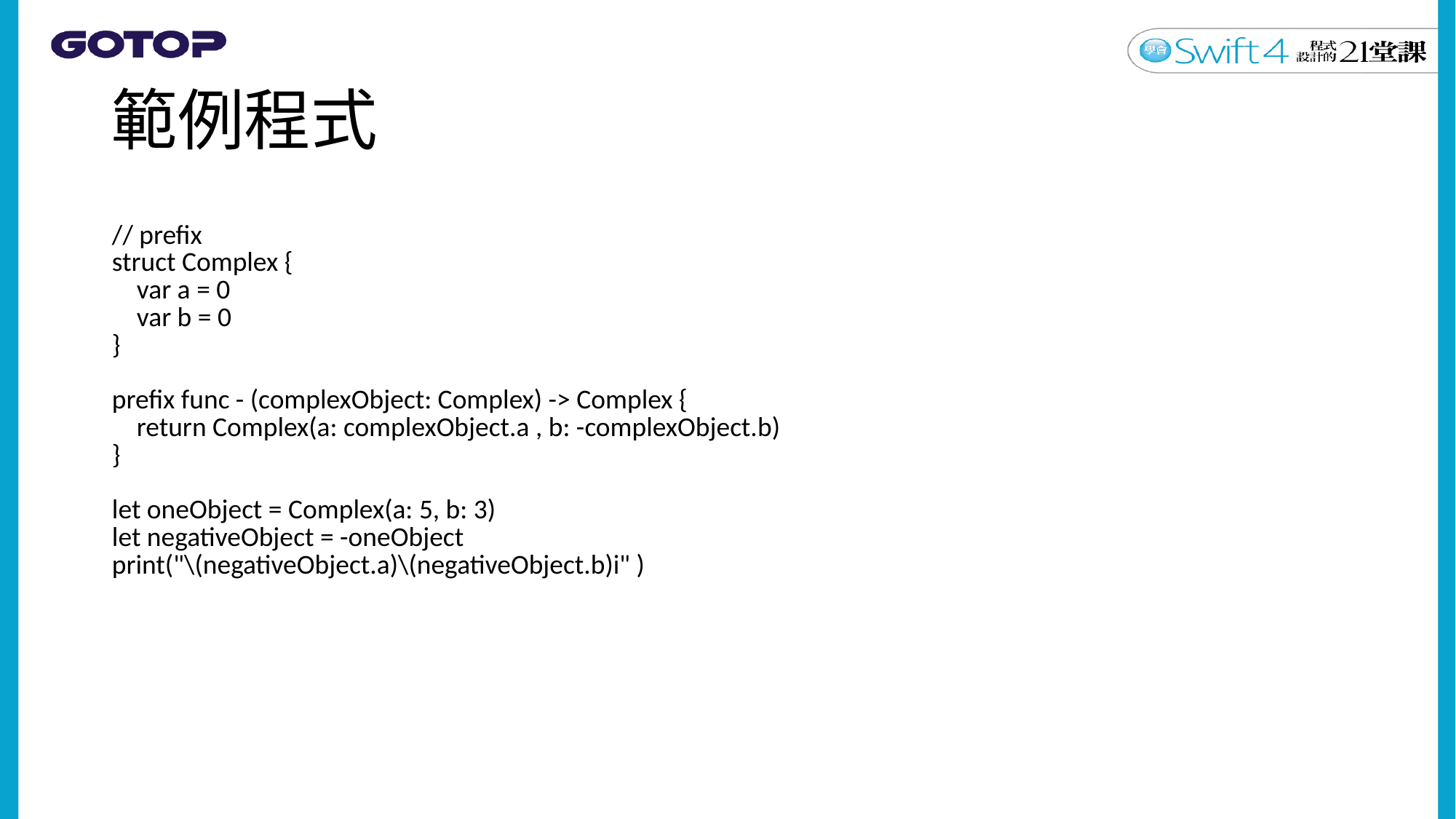

# 範例程式
| // prefix struct Complex { var a = 0 var b = 0 } prefix func - (complexObject: Complex) -> Complex { return Complex(a: complexObject.a , b: -complexObject.b) } let oneObject = Complex(a: 5, b: 3) let negativeObject = -oneObject print("\(negativeObject.a)\(negativeObject.b)i" ) |
| --- |